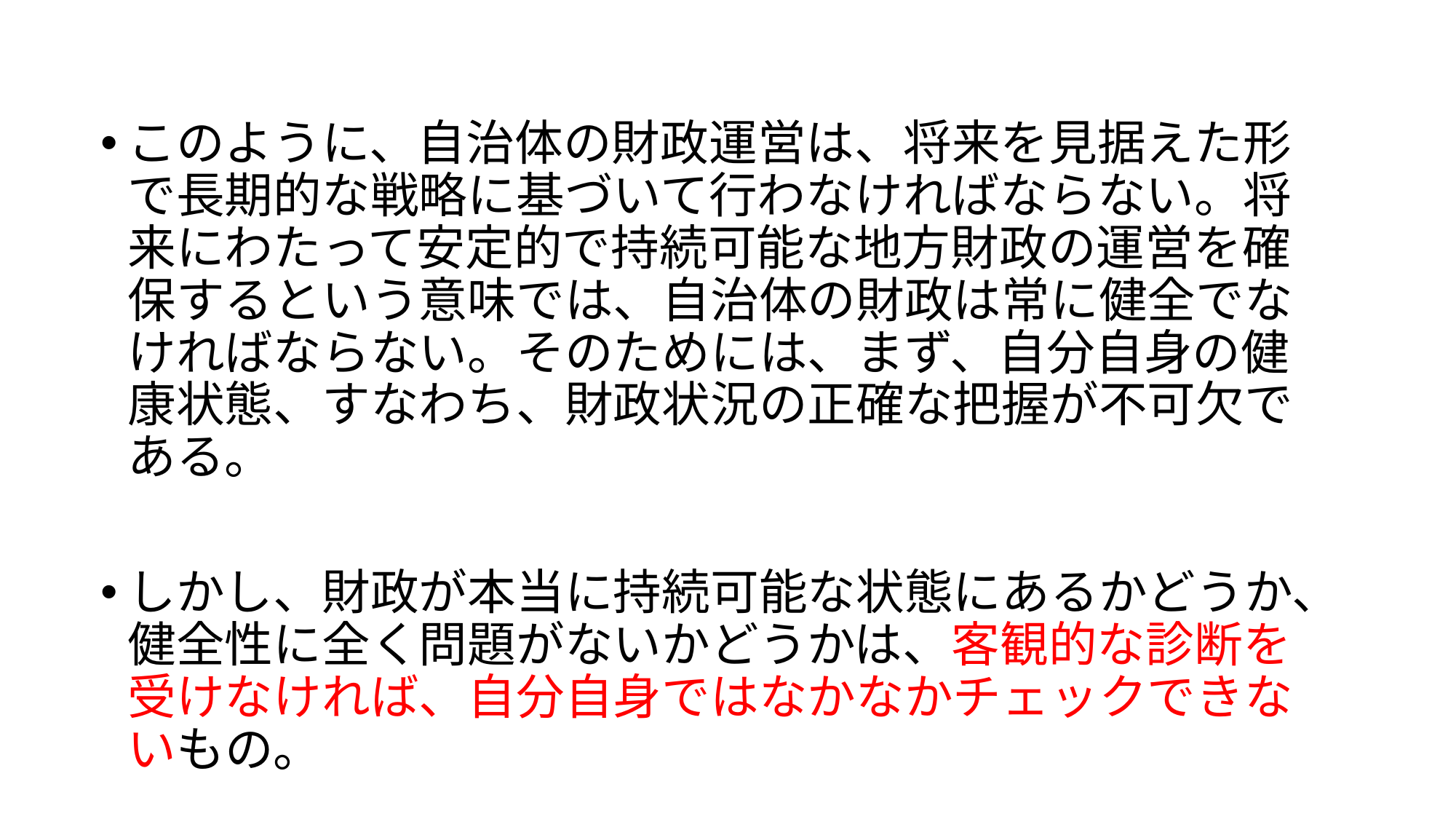

このように、自治体の財政運営は、将来を見据えた形で長期的な戦略に基づいて行わなければならない。将来にわたって安定的で持続可能な地方財政の運営を確保するという意味では、自治体の財政は常に健全でなければならない。そのためには、まず、自分自身の健康状態、すなわち、財政状況の正確な把握が不可欠である。

しかし、財政が本当に持続可能な状態にあるかどうか、健全性に全く問題がないかどうかは、客観的な診断を受けなければ、自分自身ではなかなかチェックできないもの。